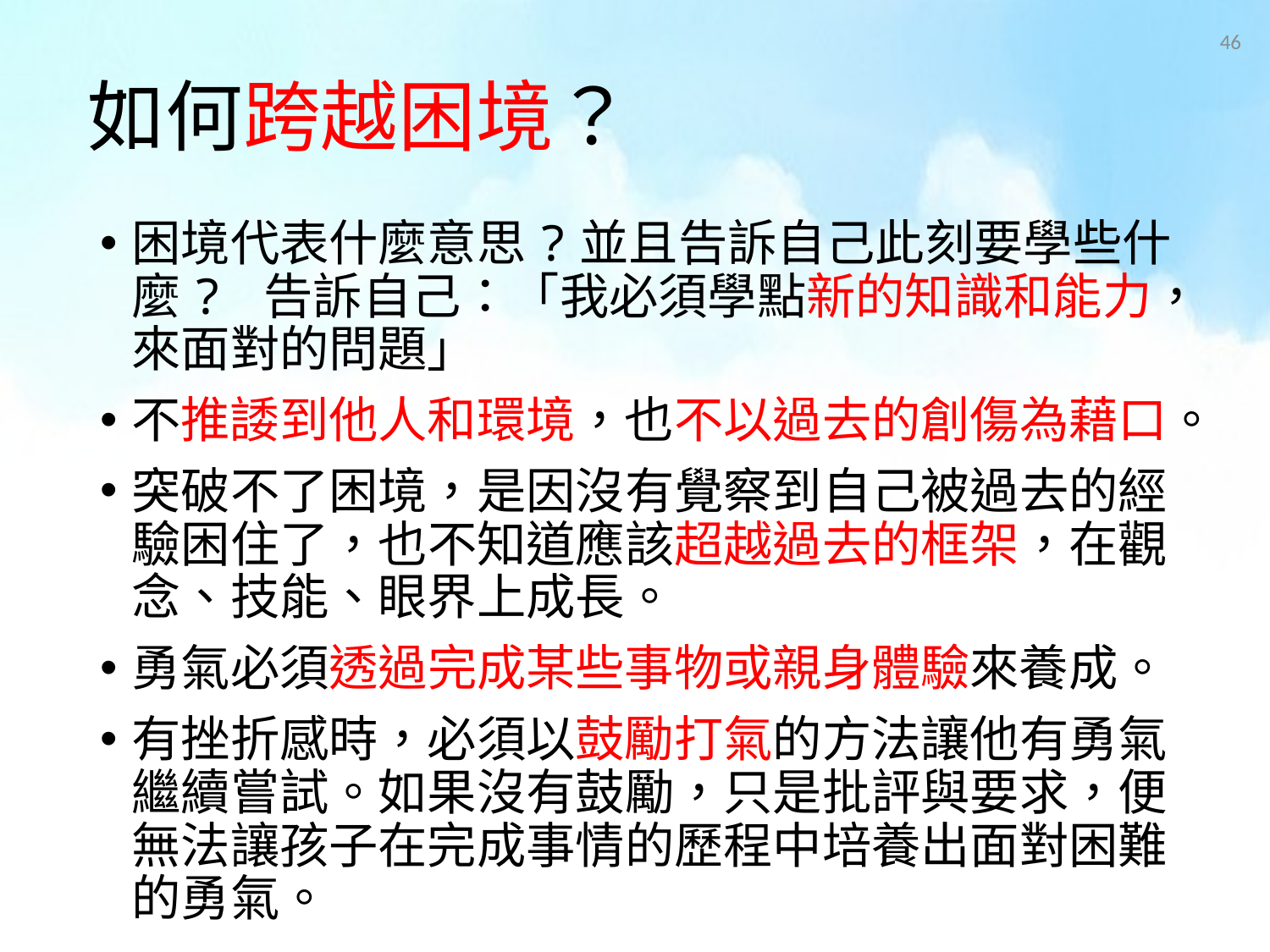

46
# 如何跨越困境？
困境代表什麼意思?並且告訴自己此刻要學些什麼? 告訴自己：「我必須學點新的知識和能力，來面對的問題」
不推諉到他人和環境，也不以過去的創傷為藉口。
突破不了困境，是因沒有覺察到自己被過去的經驗困住了，也不知道應該超越過去的框架，在觀念、技能、眼界上成長。
勇氣必須透過完成某些事物或親身體驗來養成。
有挫折感時，必須以鼓勵打氣的方法讓他有勇氣繼續嘗試。如果沒有鼓勵，只是批評與要求，便無法讓孩子在完成事情的歷程中培養出面對困難的勇氣。